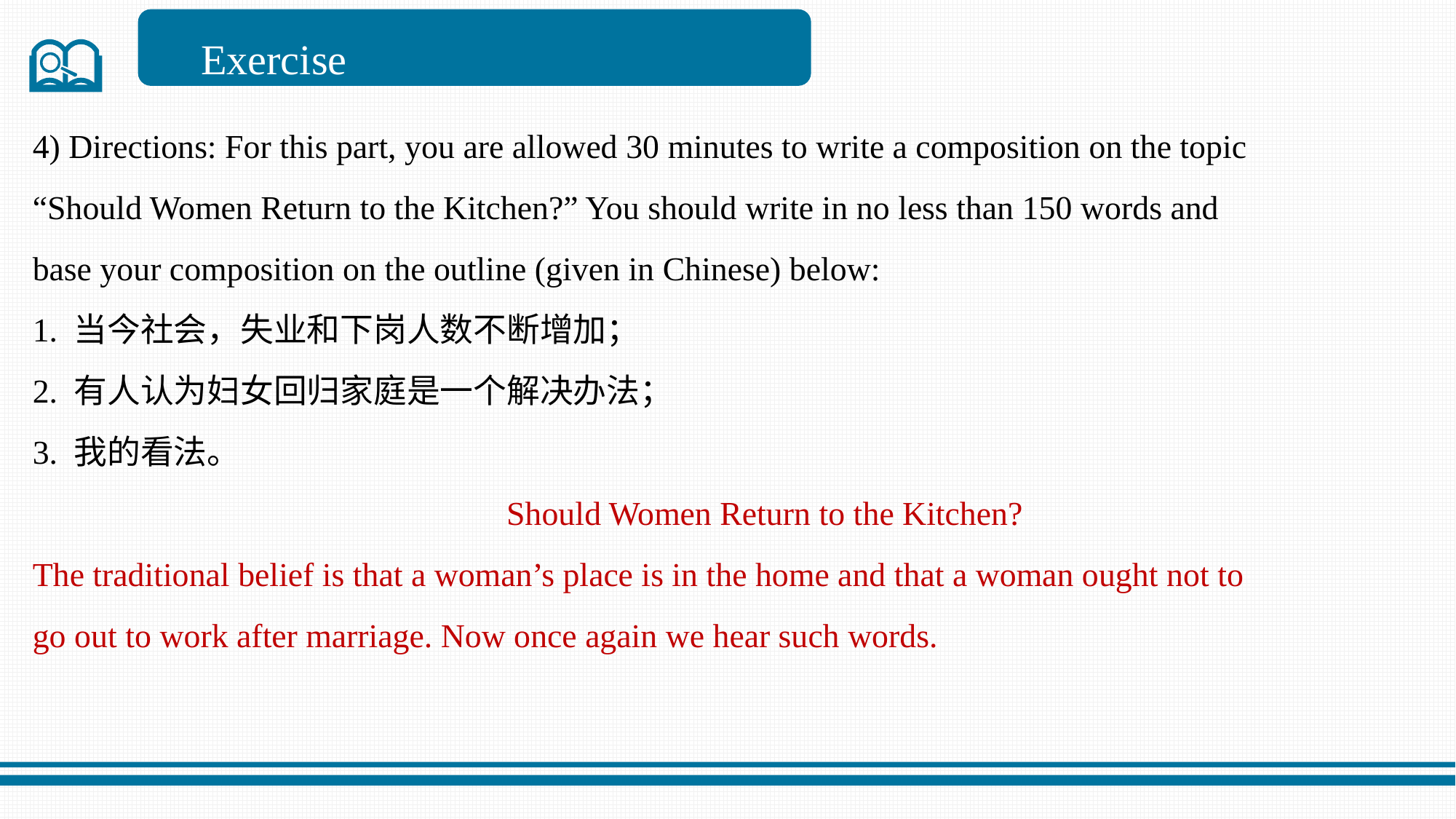

Exercise
4) Directions: For this part, you are allowed 30 minutes to write a composition on the topic
“Should Women Return to the Kitchen?” You should write in no less than 150 words and
base your composition on the outline (given in Chinese) below:
1. 当今社会，失业和下岗人数不断增加；
2. 有人认为妇女回归家庭是一个解决办法；
3. 我的看法。
Should Women Return to the Kitchen?
The traditional belief is that a woman’s place is in the home and that a woman ought not to
go out to work after marriage. Now once again we hear such words.